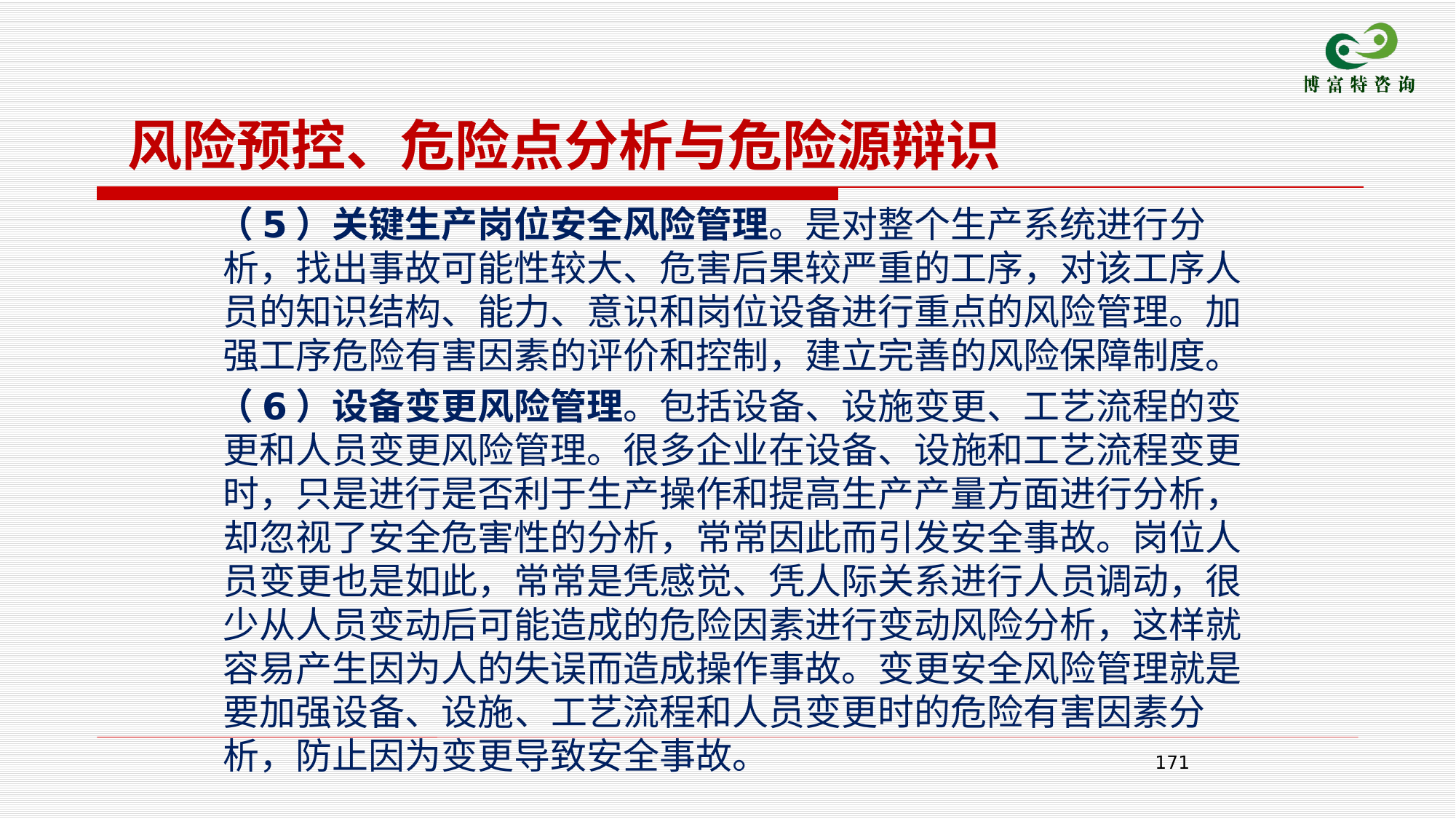

风险预控、危险点分析与危险源辩识
     （5）关键生产岗位安全风险管理。是对整个生产系统进行分析，找出事故可能性较大、危害后果较严重的工序，对该工序人员的知识结构、能力、意识和岗位设备进行重点的风险管理。加强工序危险有害因素的评价和控制，建立完善的风险保障制度。
     （6）设备变更风险管理。包括设备、设施变更、工艺流程的变更和人员变更风险管理。很多企业在设备、设施和工艺流程变更时，只是进行是否利于生产操作和提高生产产量方面进行分析，却忽视了安全危害性的分析，常常因此而引发安全事故。岗位人员变更也是如此，常常是凭感觉、凭人际关系进行人员调动，很少从人员变动后可能造成的危险因素进行变动风险分析，这样就容易产生因为人的失误而造成操作事故。变更安全风险管理就是要加强设备、设施、工艺流程和人员变更时的危险有害因素分析，防止因为变更导致安全事故。

171